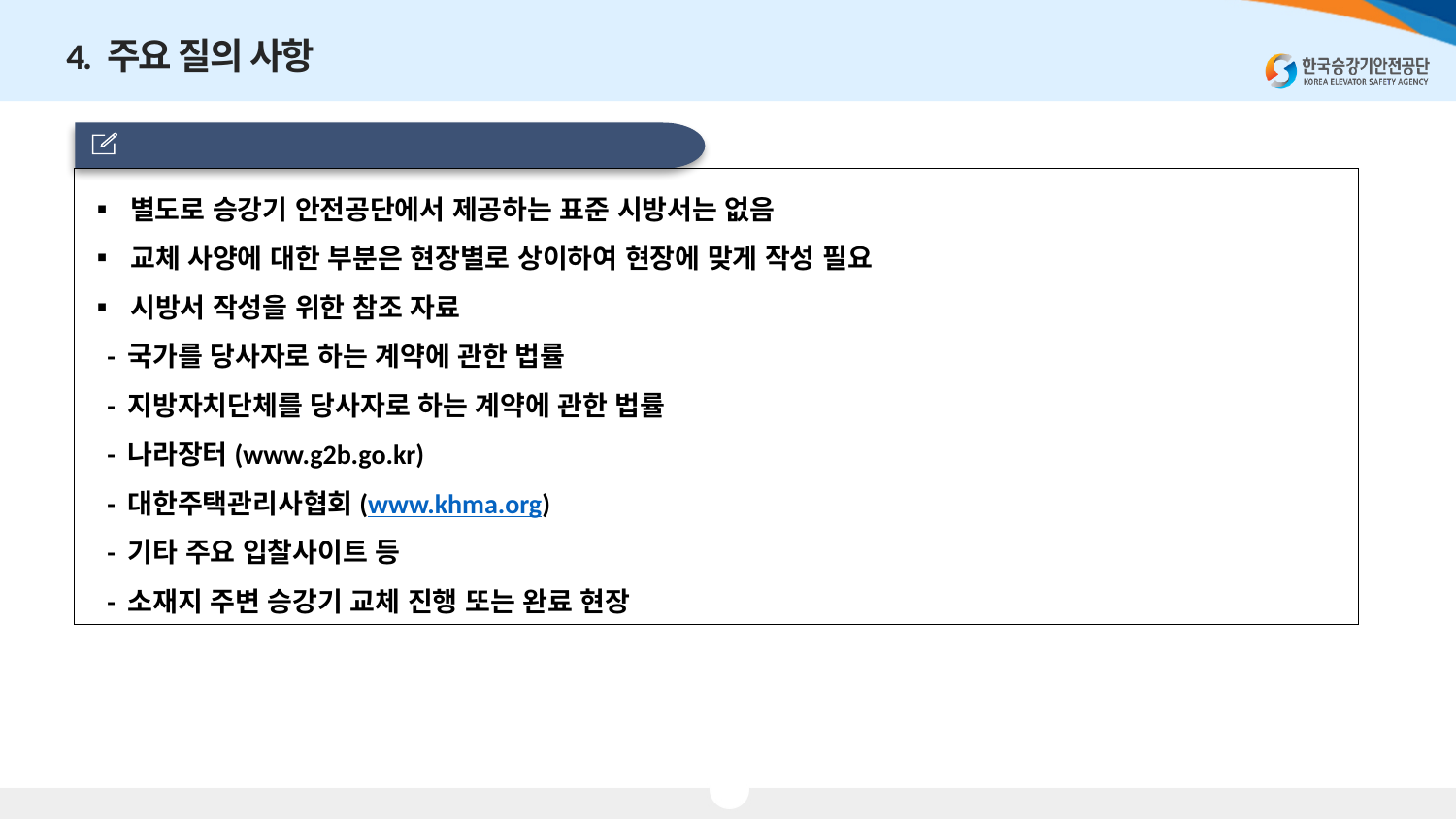

4. 주요 질의 사항
    승강기 안전공단에서 표준 시방서 제공 하는지?

▪ 별도로 승강기 안전공단에서 제공하는 표준 시방서는 없음
▪ 교체 사양에 대한 부분은 현장별로 상이하여 현장에 맞게 작성 필요
▪ 시방서 작성을 위한 참조 자료
   - 국가를 당사자로 하는 계약에 관한 법률
   - 지방자치단체를 당사자로 하는 계약에 관한 법률
   - 나라장터(www.g2b.go.kr)
   - 대한주택관리사협회(www.khma.org)
   - 기타 주요 입찰사이트 등
   - 소재지 주변 승강기 교체 진행 또는 완료 현장